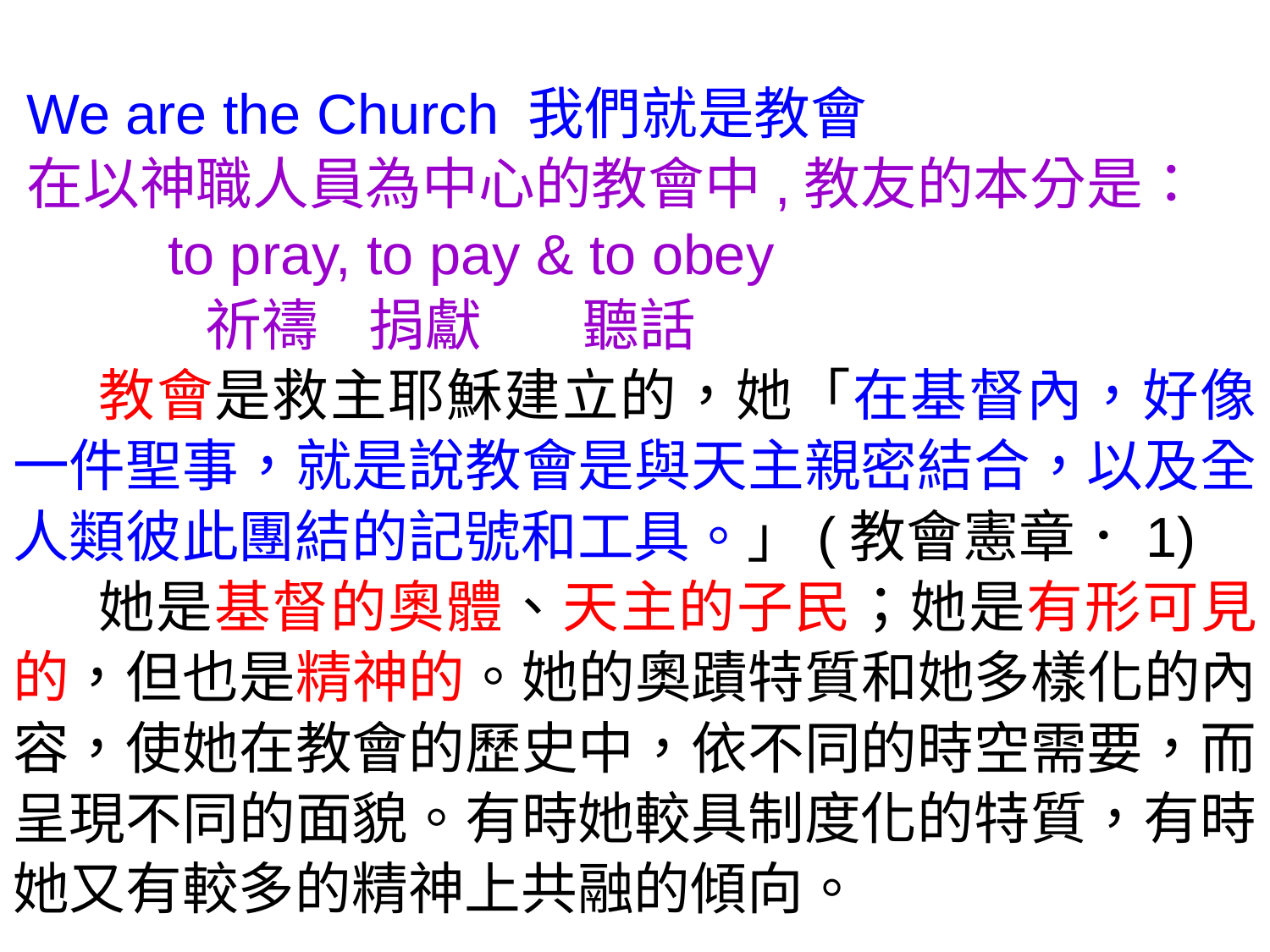

We are the Church 我們就是教會
在以神職人員為中心的教會中,教友的本分是：
         to pray, to pay & to obey
             祈禱    捐獻        聽話
    教會是救主耶穌建立的，她「在基督內，好像一件聖事，就是說教會是與天主親密結合，以及全人類彼此團結的記號和工具。」(教會憲章．1)
    她是基督的奧體、天主的子民；她是有形可見的，但也是精神的。她的奧蹟特質和她多樣化的內容，使她在教會的歷史中，依不同的時空需要，而呈現不同的面貌。有時她較具制度化的特質，有時她又有較多的精神上共融的傾向。